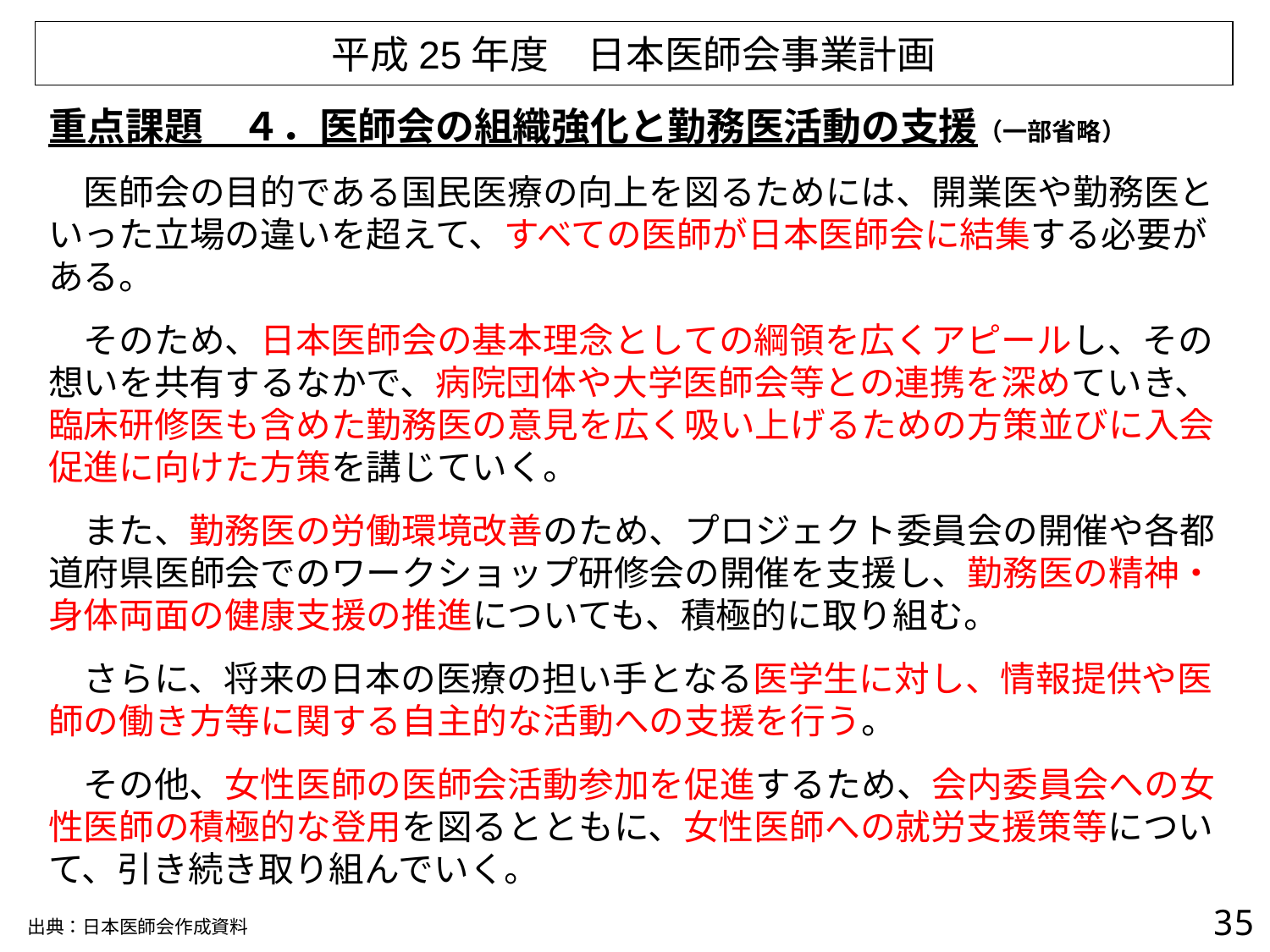

平成25年度　日本医師会事業計画
重点課題　４．医師会の組織強化と勤務医活動の支援（一部省略）
　医師会の目的である国民医療の向上を図るためには、開業医や勤務医といった立場の違いを超えて、すべての医師が日本医師会に結集する必要がある。
　そのため、日本医師会の基本理念としての綱領を広くアピールし、その想いを共有するなかで、病院団体や大学医師会等との連携を深めていき、臨床研修医も含めた勤務医の意見を広く吸い上げるための方策並びに入会促進に向けた方策を講じていく。
　また、勤務医の労働環境改善のため、プロジェクト委員会の開催や各都道府県医師会でのワークショップ研修会の開催を支援し、勤務医の精神・身体両面の健康支援の推進についても、積極的に取り組む。
　さらに、将来の日本の医療の担い手となる医学生に対し、情報提供や医師の働き方等に関する自主的な活動への支援を行う。
　その他、女性医師の医師会活動参加を促進するため、会内委員会への女性医師の積極的な登用を図るとともに、女性医師への就労支援策等について、引き続き取り組んでいく。
35
出典：日本医師会作成資料